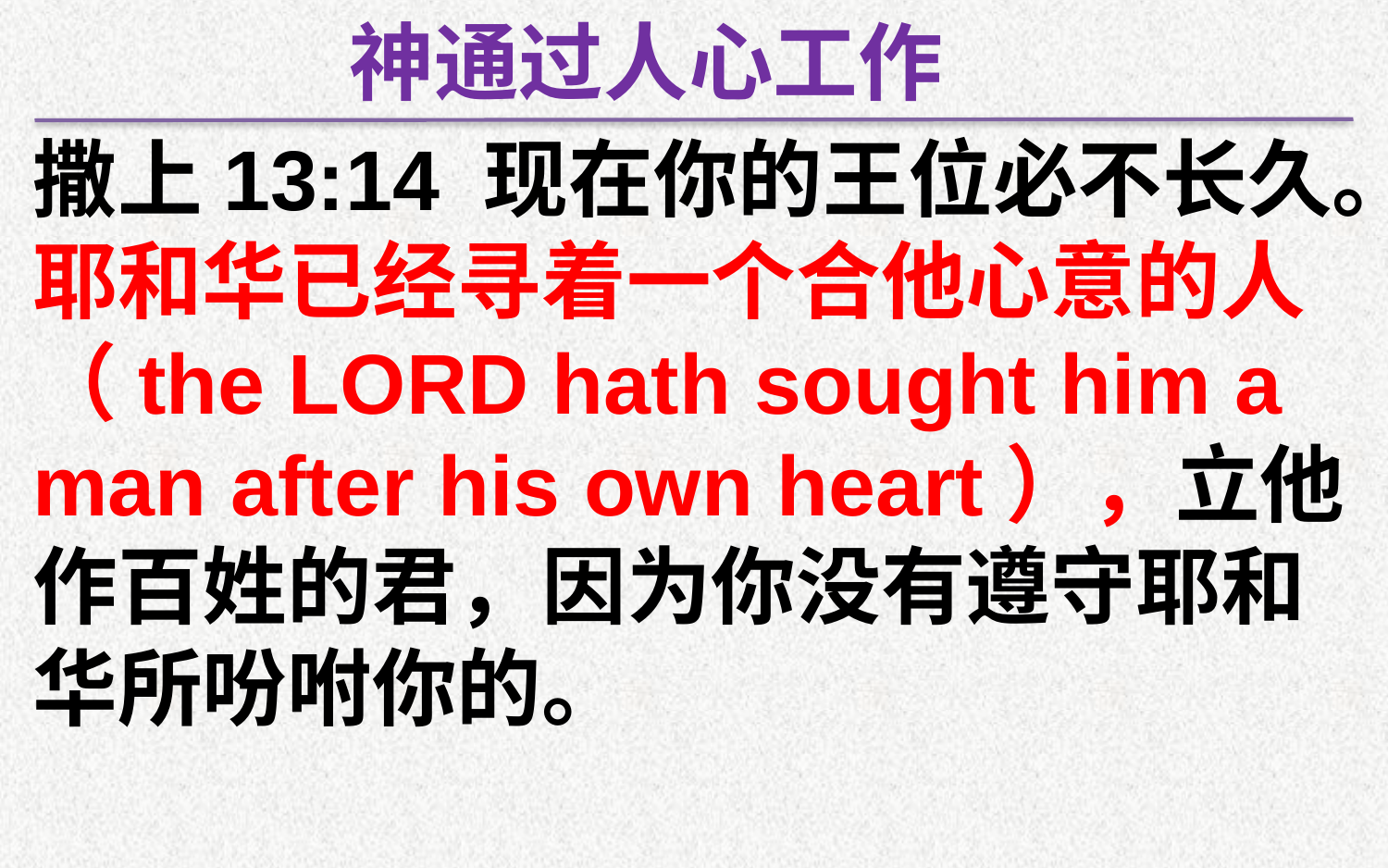

神通过人心工作
撒上13:14 现在你的王位必不长久。耶和华已经寻着一个合他心意的人（the LORD hath sought him a man after his own heart），立他作百姓的君，因为你没有遵守耶和华所吩咐你的。